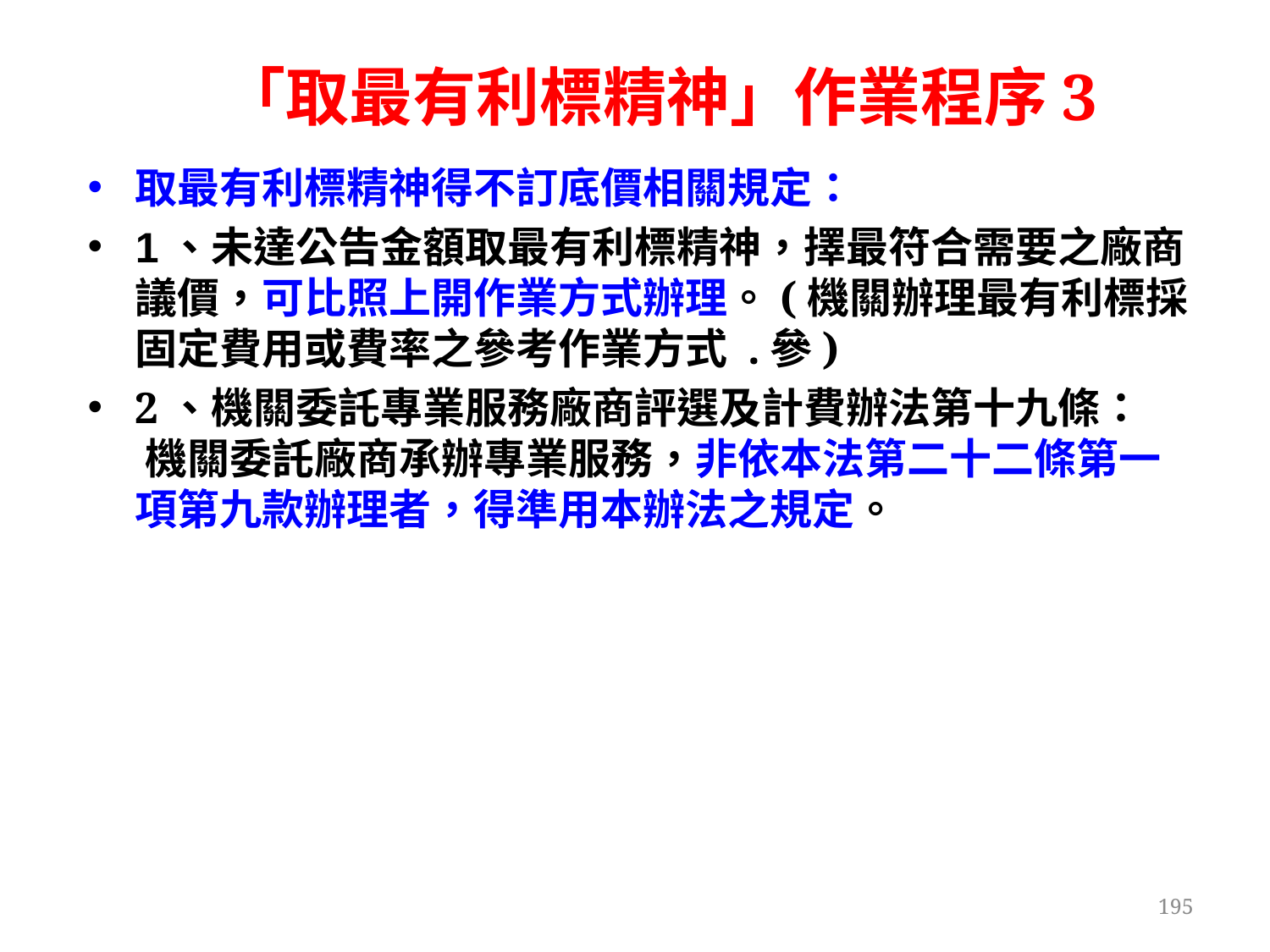

# 「取最有利標精神」作業程序3
取最有利標精神得不訂底價相關規定：
1、未達公告金額取最有利標精神，擇最符合需要之廠商議價，可比照上開作業方式辦理。(機關辦理最有利標採固定費用或費率之參考作業方式 .參)
2、機關委託專業服務廠商評選及計費辦法第十九條：
 機關委託廠商承辦專業服務，非依本法第二十二條第一項第九款辦理者，得準用本辦法之規定。
195